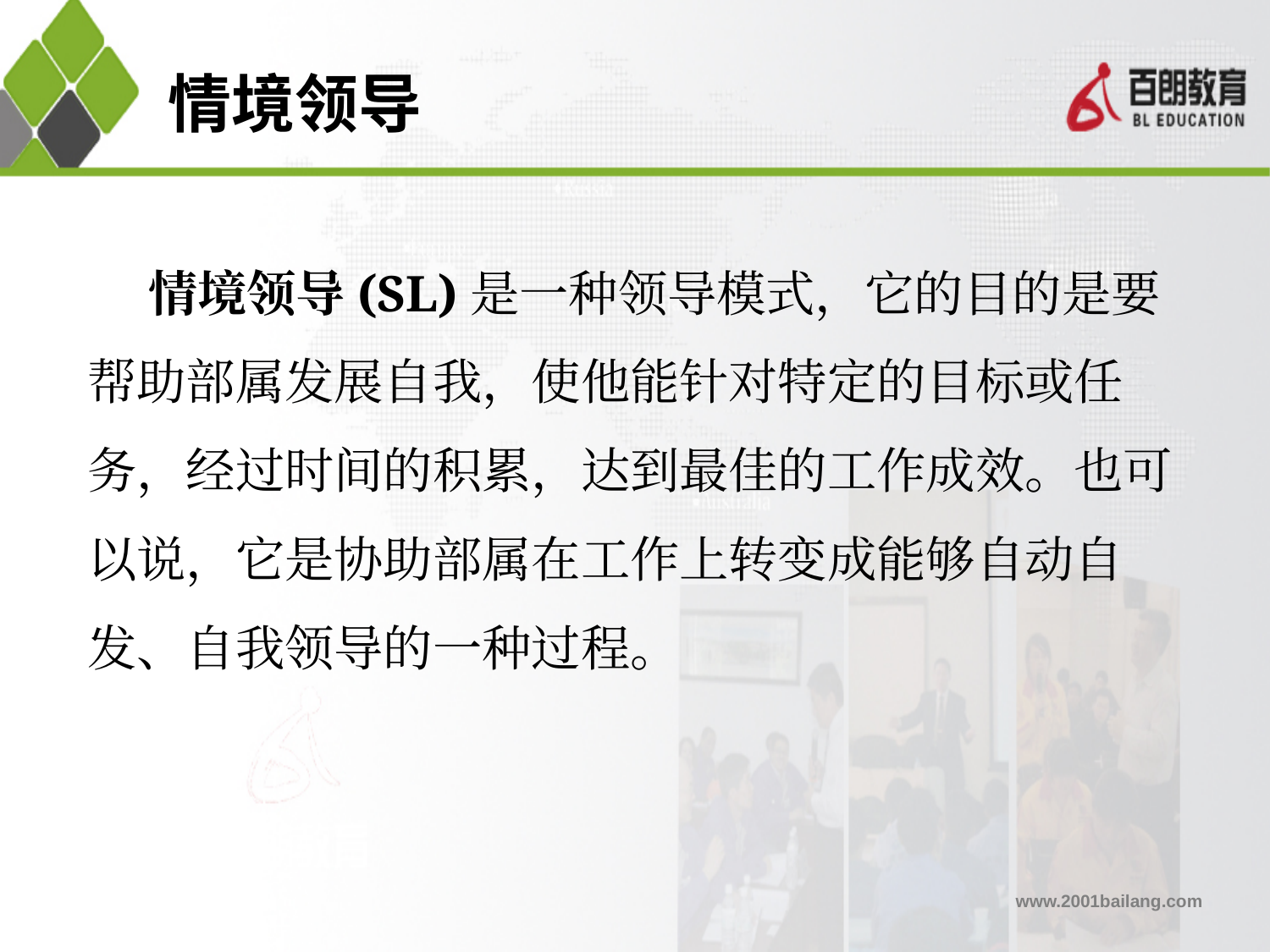

# 情境领导
    情境领导(SL)是一种领导模式，它的目的是要帮助部属发展自我，使他能针对特定的目标或任务，经过时间的积累，达到最佳的工作成效。也可以说，它是协助部属在工作上转变成能够自动自发、自我领导的一种过程。